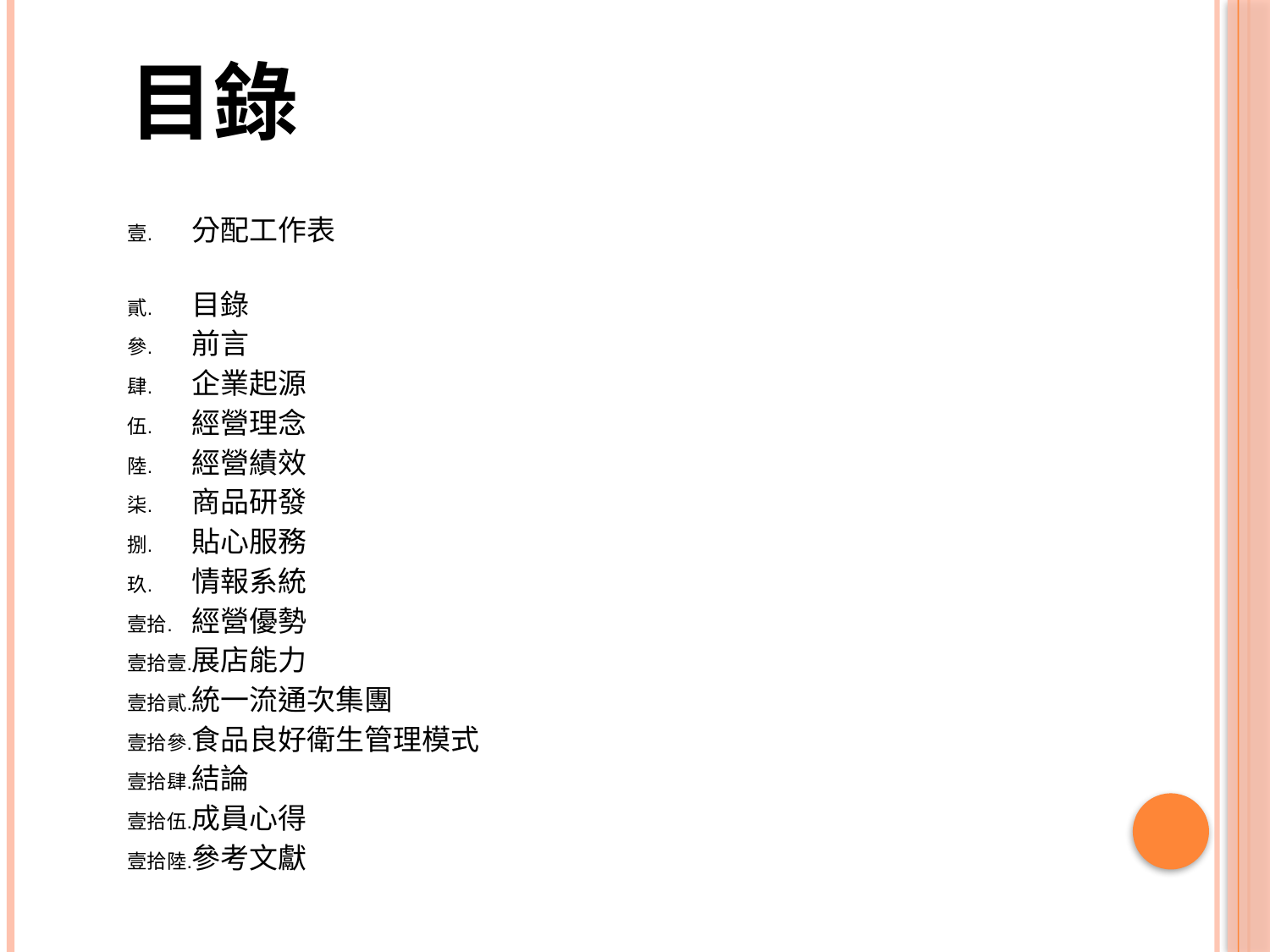

# 目錄
分配工作表
目錄
前言
企業起源
經營理念
經營績效
商品研發
貼心服務
情報系統
經營優勢
展店能力
統一流通次集團
食品良好衛生管理模式
結論
成員心得
參考文獻